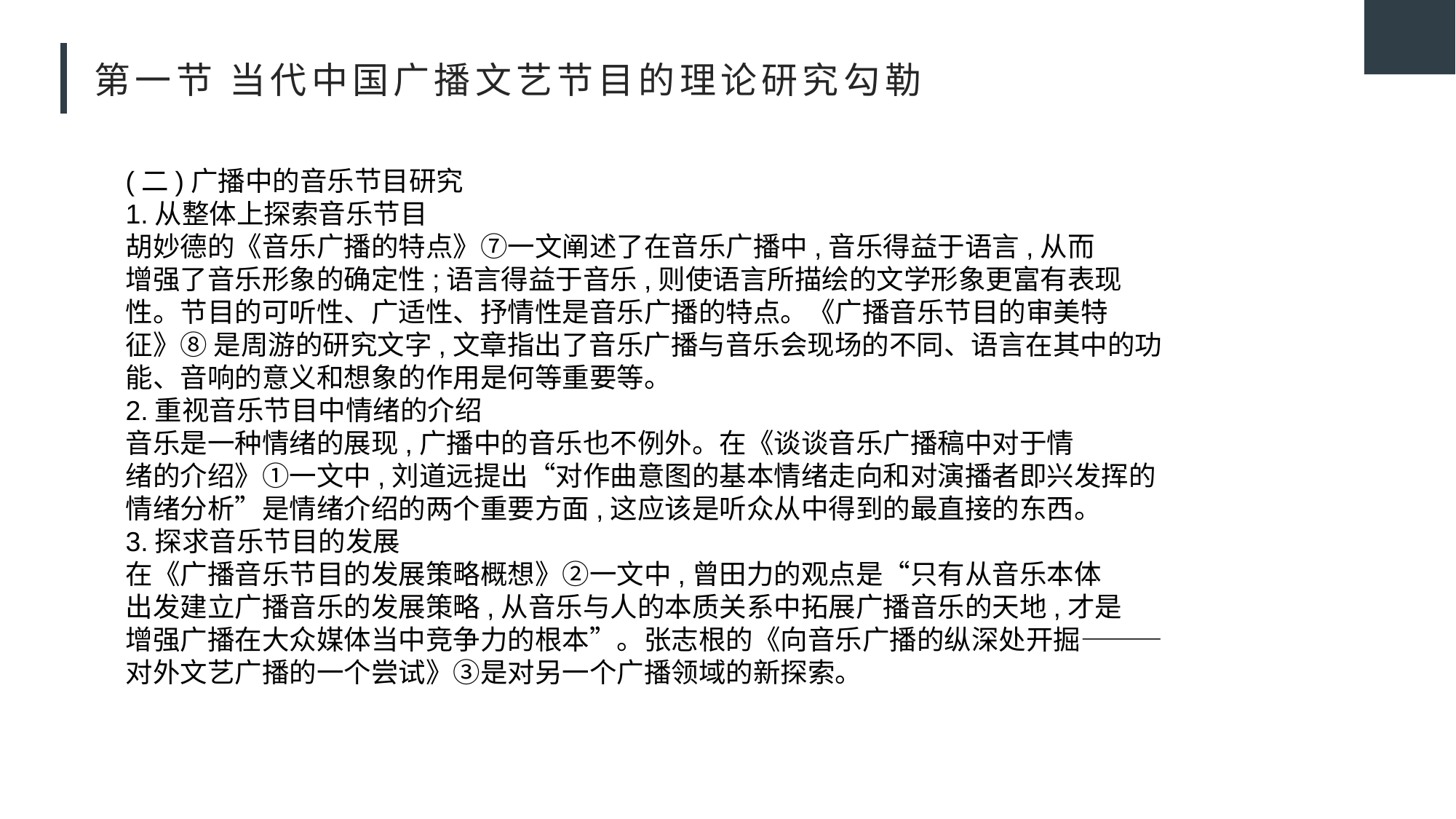

# 第一节 当代中国广播文艺节目的理论研究勾勒
(二)广播中的音乐节目研究
1.从整体上探索音乐节目
胡妙德的《音乐广播的特点》⑦一文阐述了在音乐广播中,音乐得益于语言,从而
增强了音乐形象的确定性;语言得益于音乐,则使语言所描绘的文学形象更富有表现
性。节目的可听性、广适性、抒情性是音乐广播的特点。《广播音乐节目的审美特
征》⑧ 是周游的研究文字,文章指出了音乐广播与音乐会现场的不同、语言在其中的功
能、音响的意义和想象的作用是何等重要等。
2.重视音乐节目中情绪的介绍
音乐是一种情绪的展现,广播中的音乐也不例外。在《谈谈音乐广播稿中对于情
绪的介绍》①一文中,刘道远提出“对作曲意图的基本情绪走向和对演播者即兴发挥的
情绪分析”是情绪介绍的两个重要方面,这应该是听众从中得到的最直接的东西。
3.探求音乐节目的发展
在《广播音乐节目的发展策略概想》②一文中,曾田力的观点是“只有从音乐本体
出发建立广播音乐的发展策略,从音乐与人的本质关系中拓展广播音乐的天地,才是
增强广播在大众媒体当中竞争力的根本”。张志根的《向音乐广播的纵深处开掘———
对外文艺广播的一个尝试》③是对另一个广播领域的新探索。